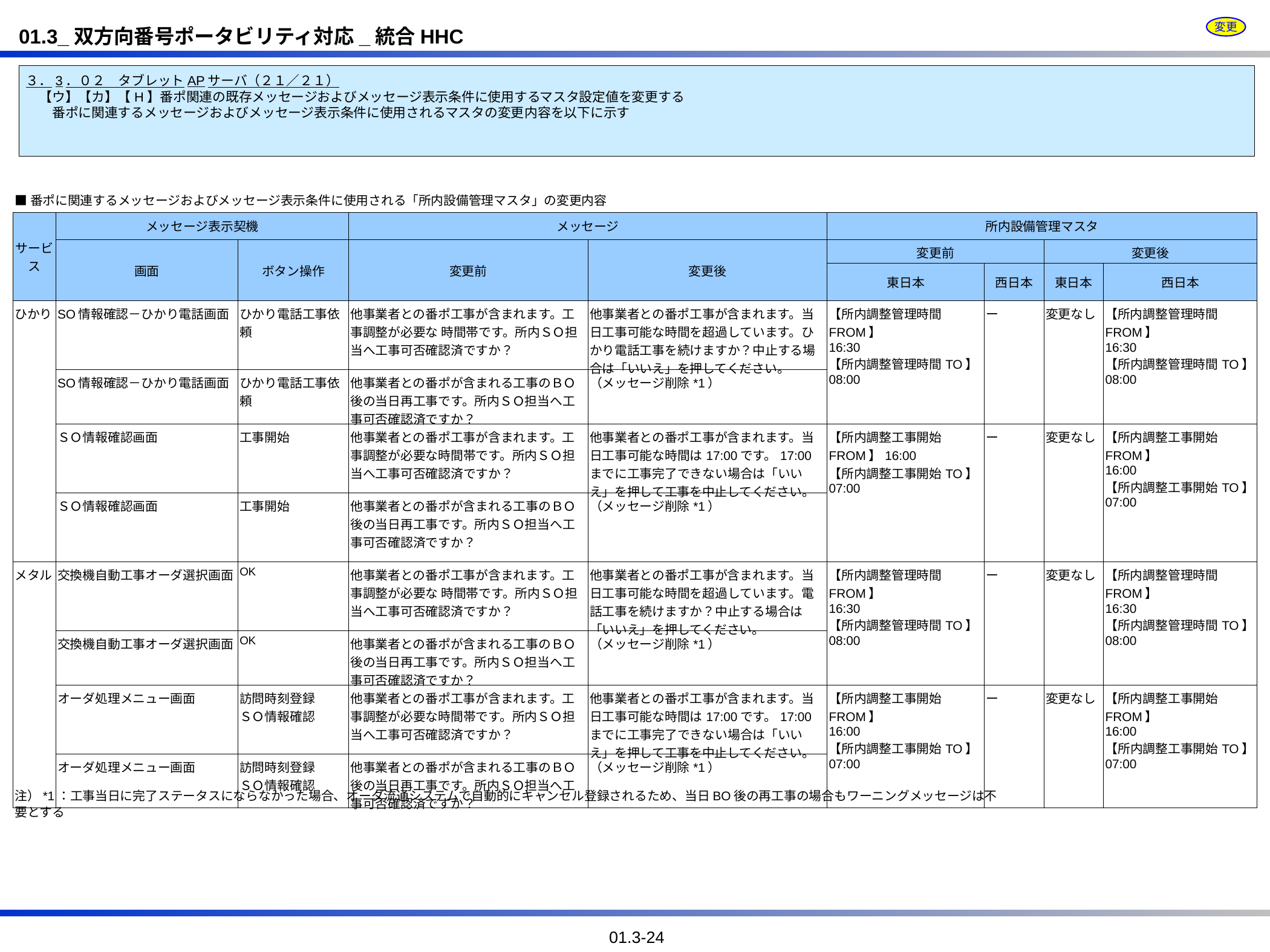

変更
３．3．０２　タブレットAPサーバ（２１／２１）
　【ウ】【カ】【H】番ポ関連の既存メッセージおよびメッセージ表示条件に使用するマスタ設定値を変更する
　　番ポに関連するメッセージおよびメッセージ表示条件に使用されるマスタの変更内容を以下に示す
■番ポに関連するメッセージおよびメッセージ表示条件に使用される「所内設備管理マスタ」の変更内容
| サービス | メッセージ表示契機 |  | メッセージ |  | 所内設備管理マスタ |  |  |  |
| --- | --- | --- | --- | --- | --- | --- | --- | --- |
|  | 画面 | ボタン操作 | 変更前 | 変更後 | 変更前 |  | 変更後 |  |
|  |  |  |  |  | 東日本 | 西日本 | 東日本 | 西日本 |
| ひかり | SO情報確認－ひかり電話画面 | ひかり電話工事依頼 | 他事業者との番ポ工事が含まれます。工事調整が必要な 時間帯です。所内ＳＯ担当へ工事可否確認済ですか？ | 他事業者との番ポ工事が含まれます。当日工事可能な時間を超過しています。ひかり電話工事を続けますか？中止する場合は「いいえ」を押してください。 | 【所内調整管理時間FROM】 16:30 【所内調整管理時間TO】 08:00 | ー | 変更なし | 【所内調整管理時間FROM】 16:30 【所内調整管理時間TO】 08:00 |
|  | SO情報確認－ひかり電話画面 | ひかり電話工事依頼 | 他事業者との番ポが含まれる工事のＢＯ後の当日再工事です。所内ＳＯ担当へ工事可否確認済ですか？ | （メッセージ削除\*1） |  |  |  |  |
|  | ＳＯ情報確認画面 | 工事開始 | 他事業者との番ポ工事が含まれます。工事調整が必要な時間帯です。所内ＳＯ担当へ工事可否確認済ですか？ | 他事業者との番ポ工事が含まれます。当日工事可能な時間は17:00です。17:00までに工事完了できない場合は「いいえ」を押して工事を中止してください。 | 【所内調整工事開始FROM】16:00 【所内調整工事開始TO】 07:00 | ー | 変更なし | 【所内調整工事開始FROM】 16:00 【所内調整工事開始TO】 07:00 |
|  | ＳＯ情報確認画面 | 工事開始 | 他事業者との番ポが含まれる工事のＢＯ後の当日再工事です。所内ＳＯ担当へ工事可否確認済ですか？ | （メッセージ削除\*1） |  |  |  |  |
| メタル | 交換機自動工事オーダ選択画面 | OK | 他事業者との番ポ工事が含まれます。工事調整が必要な 時間帯です。所内ＳＯ担当へ工事可否確認済ですか？ | 他事業者との番ポ工事が含まれます。当日工事可能な時間を超過しています。電話工事を続けますか？中止する場合は「いいえ」を押してください。 | 【所内調整管理時間FROM】 16:30 【所内調整管理時間TO】 08:00 | ー | 変更なし | 【所内調整管理時間FROM】 16:30 【所内調整管理時間TO】 08:00 |
|  | 交換機自動工事オーダ選択画面 | OK | 他事業者との番ポが含まれる工事のＢＯ後の当日再工事です。所内ＳＯ担当へ工事可否確認済ですか？ | （メッセージ削除\*1） |  |  |  |  |
|  | オーダ処理メニュー画面 | 訪問時刻登録 ＳＯ情報確認 | 他事業者との番ポ工事が含まれます。工事調整が必要な時間帯です。所内ＳＯ担当へ工事可否確認済ですか？ | 他事業者との番ポ工事が含まれます。当日工事可能な時間は17:00です。17:00までに工事完了できない場合は「いいえ」を押して工事を中止してください。 | 【所内調整工事開始FROM】 16:00 【所内調整工事開始TO】 07:00 | ー | 変更なし | 【所内調整工事開始FROM】 16:00 【所内調整工事開始TO】 07:00 |
|  | オーダ処理メニュー画面 | 訪問時刻登録 ＳＯ情報確認 | 他事業者との番ポが含まれる工事のＢＯ後の当日再工事です。所内ＳＯ担当へ工事可否確認済ですか？ | （メッセージ削除\*1） |  |  |  |  |
注）*1：工事当日に完了ステータスにならなかった場合、オーダ流通システムで自動的にキャンセル登録されるため、当日BO後の再工事の場合もワーニングメッセージは不要とする
01.3-24